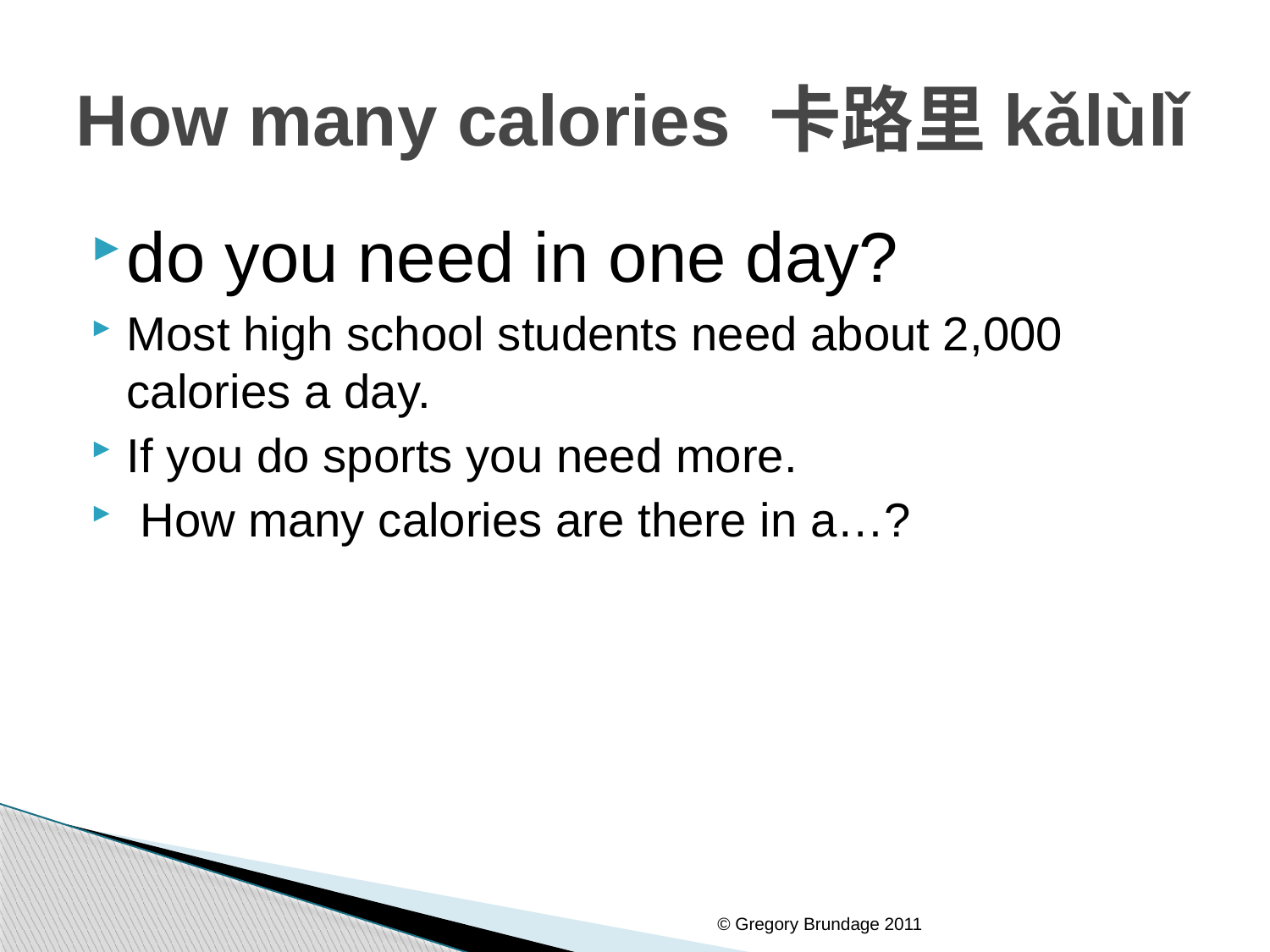

# How many calories 卡路里kǎlùlǐ
do you need in one day?
Most high school students need about 2,000 calories a day.
If you do sports you need more.
 How many calories are there in a…?

© Gregory Brundage 2011